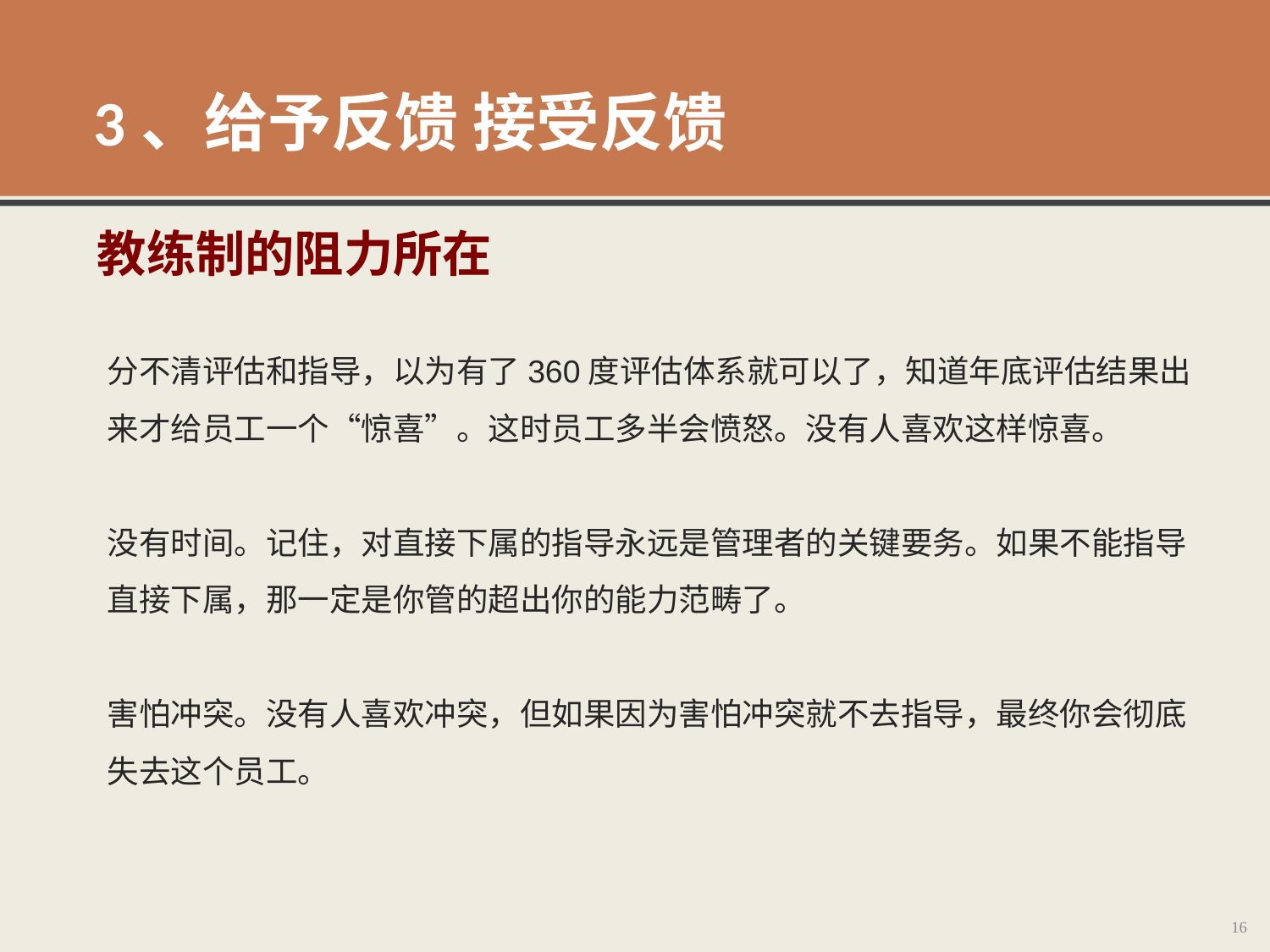

3、给予反馈 接受反馈

教练制的阻力所在
分不清评估和指导，以为有了360度评估体系就可以了，知道年底评估结果出来才给员工一个“惊喜”。这时员工多半会愤怒。没有人喜欢这样惊喜。

没有时间。记住，对直接下属的指导永远是管理者的关键要务。如果不能指导直接下属，那一定是你管的超出你的能力范畴了。

害怕冲突。没有人喜欢冲突，但如果因为害怕冲突就不去指导，最终你会彻底失去这个员工。
16